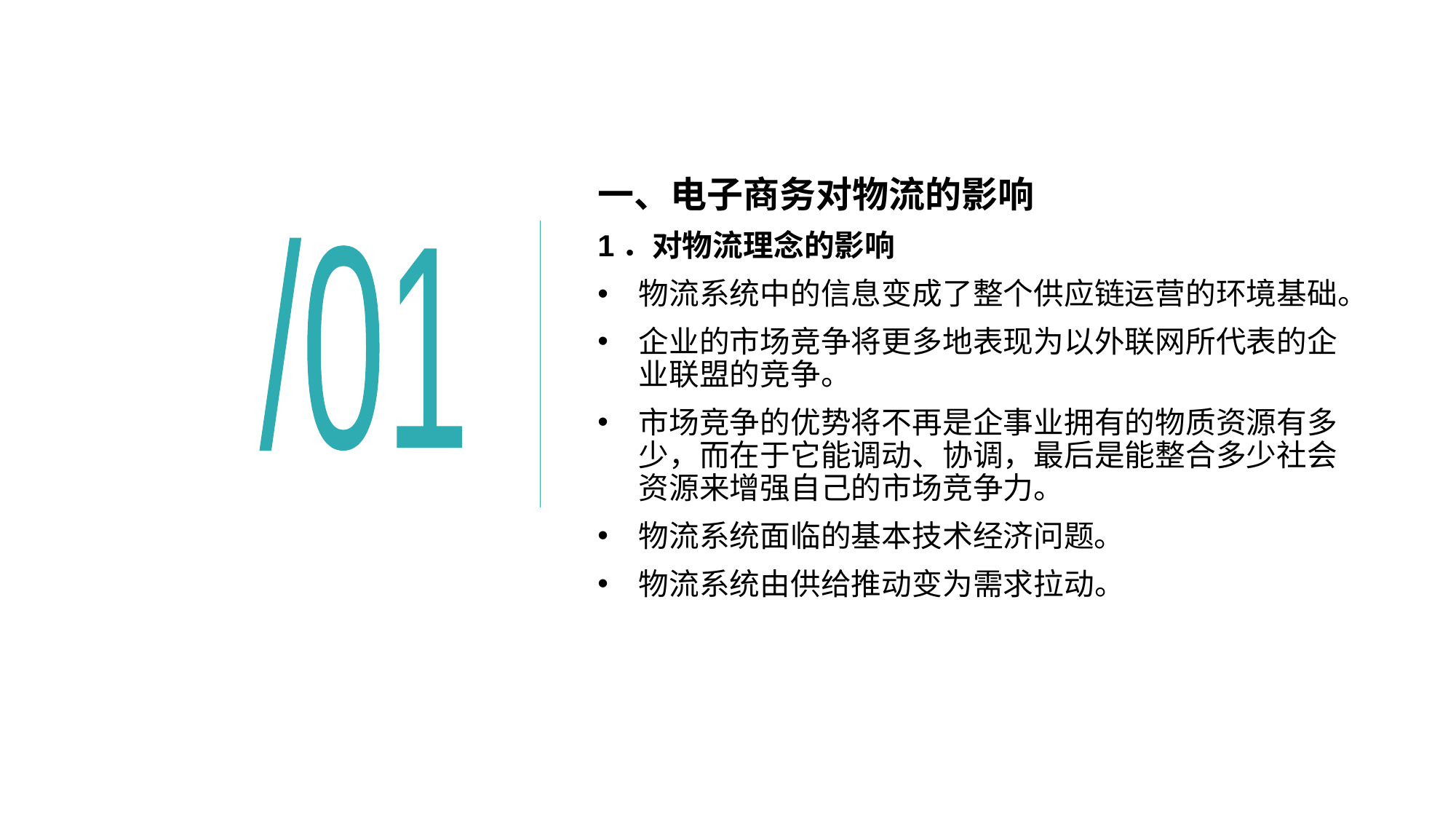

# 一、电子商务对物流的影响
1．对物流理念的影响
物流系统中的信息变成了整个供应链运营的环境基础。
企业的市场竞争将更多地表现为以外联网所代表的企业联盟的竞争。
市场竞争的优势将不再是企事业拥有的物质资源有多少，而在于它能调动、协调，最后是能整合多少社会资源来增强自己的市场竞争力。
物流系统面临的基本技术经济问题。
物流系统由供给推动变为需求拉动。
/01